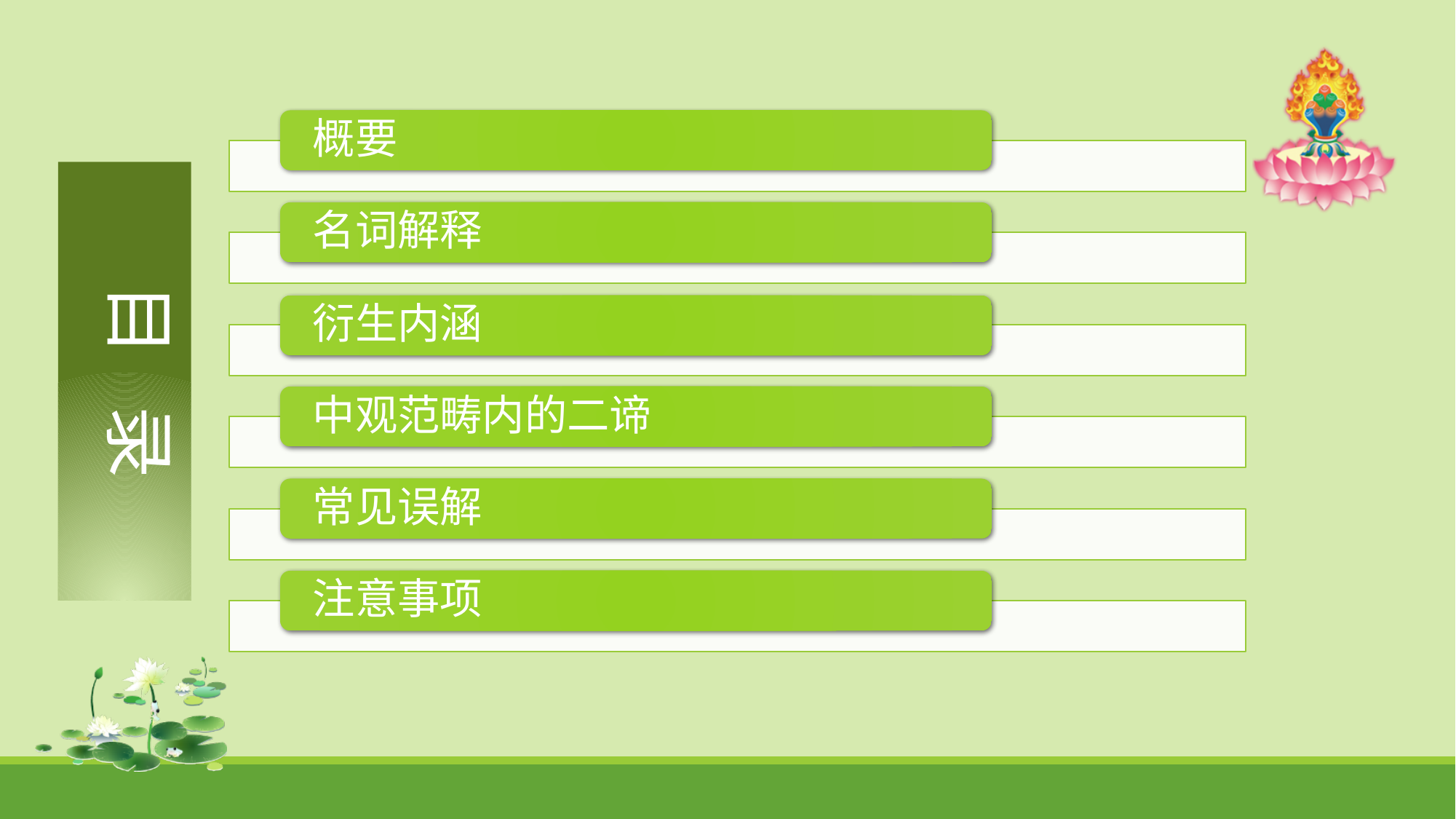

概要
名词解释
衍生内涵
中观范畴内的二谛
常见误解
注意事项
目   录